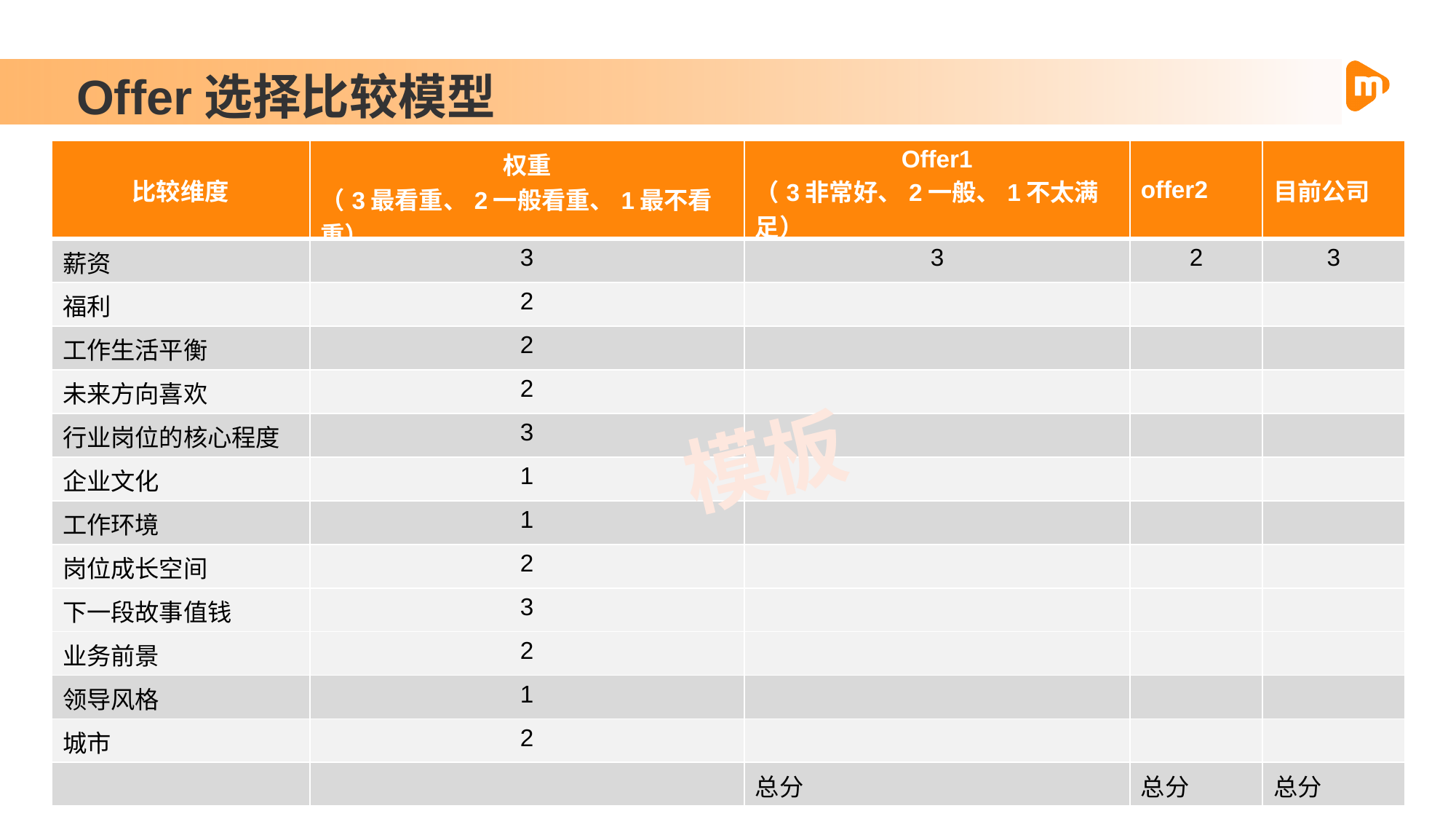

Offer选择比较模型
| 比较维度 | 权重 （3最看重、2一般看重、1最不看重） | Offer1 （3非常好、2一般、1不太满足） | offer2 | 目前公司 |
| --- | --- | --- | --- | --- |
| 薪资 | 3 | 3 | 2 | 3 |
| 福利 | 2 |  |  |  |
| 工作生活平衡 | 2 |  |  |  |
| 未来方向喜欢 | 2 |  |  |  |
| 行业岗位的核心程度 | 3 |  |  |  |
| 企业文化 | 1 |  |  |  |
| 工作环境 | 1 |  |  |  |
| 岗位成长空间 | 2 |  |  |  |
| 下一段故事值钱 | 3 |  |  |  |
| 业务前景 | 2 |  |  |  |
| 领导风格 | 1 |  |  |  |
| 城市 | 2 |  |  |  |
|  |  | 总分 | 总分 | 总分 |
模板
1